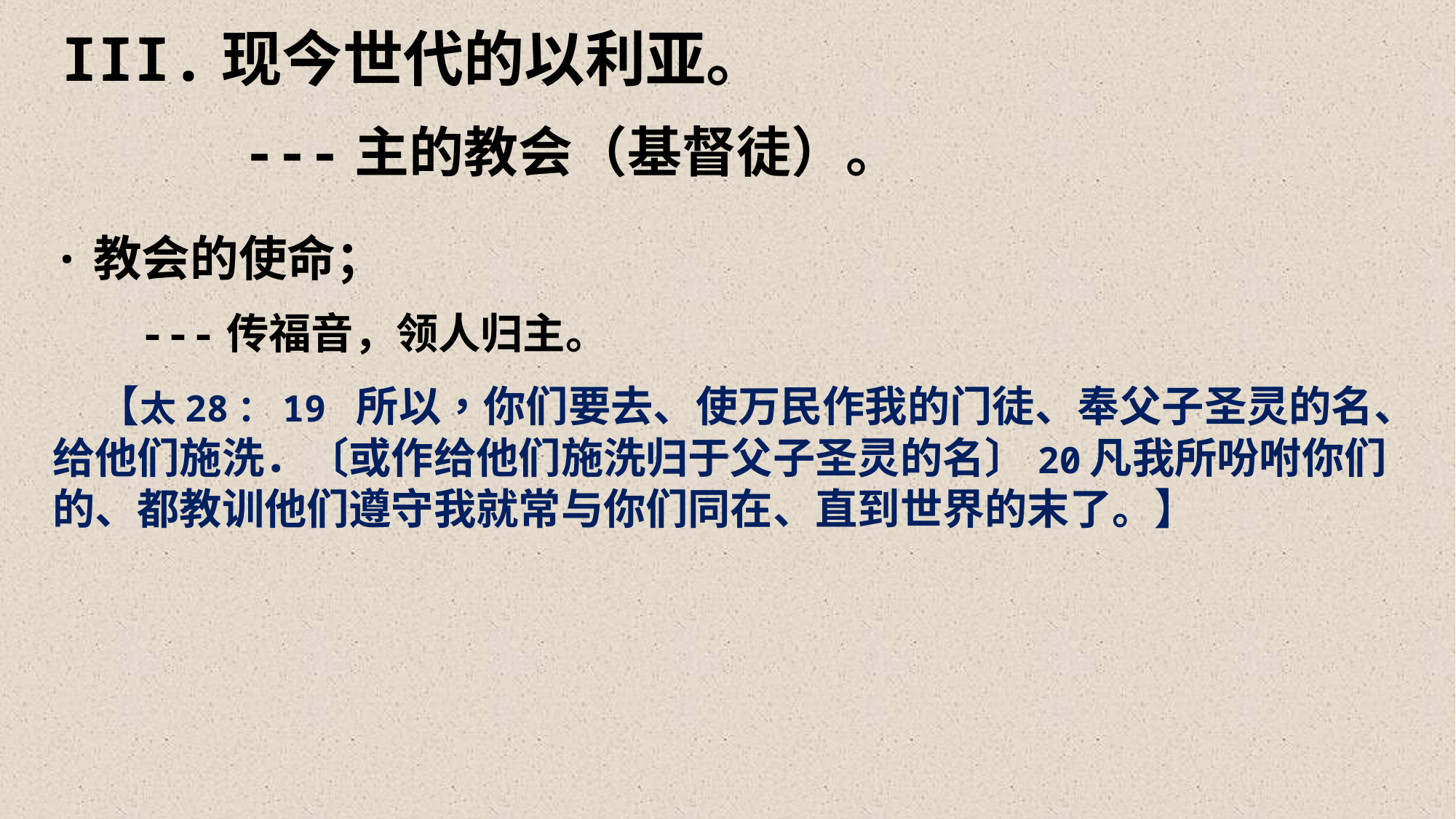

III.现今世代的以利亚。
     ---主的教会（基督徒）。
·教会的使命；
   ---传福音，领人归主。
   【太28：19 所以，你们要去、使万民作我的门徒、奉父子圣灵的名、给他们施洗．〔或作给他们施洗归于父子圣灵的名〕20凡我所吩咐你们的、都教训他们遵守我就常与你们同在、直到世界的末了。】